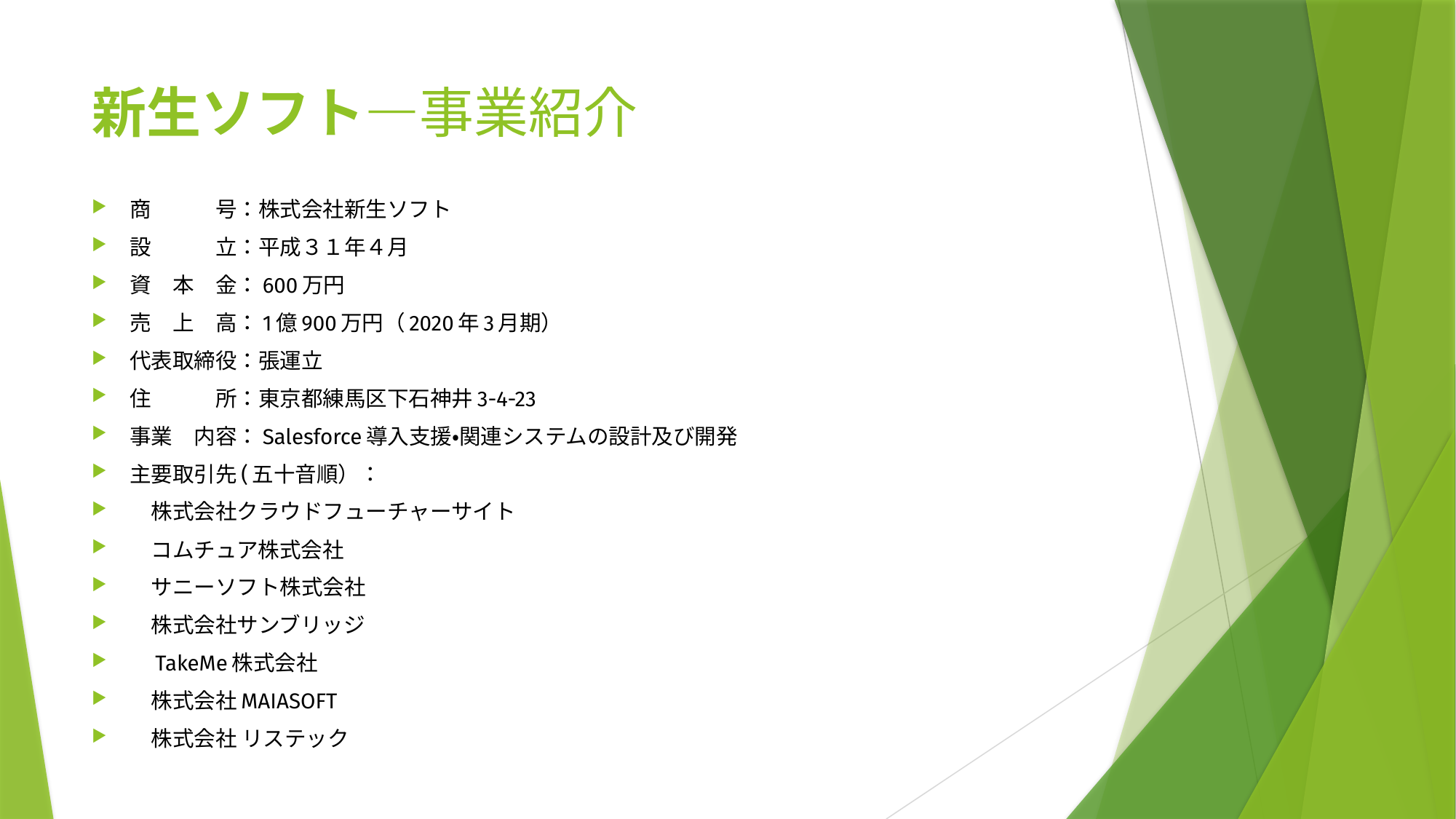

# 新生ソフト—事業紹介

商　　　号：株式会社新生ソフト
設　　　立：平成３１年４月
資　本　金：600万円
売　上　高：1億900万円（2020年3月期）
代表取締役：張運立
住　　　所：東京都練馬区下石神井3-4-23
事業　内容：Salesforce導入支援・関連システムの設計及び開発
主要取引先(五十音順）：
　株式会社クラウドフューチャーサイト
　コムチュア株式会社
　サニーソフト株式会社
　株式会社サンブリッジ
　TakeMe株式会社
　株式会社MAIASOFT
　株式会社 リステック